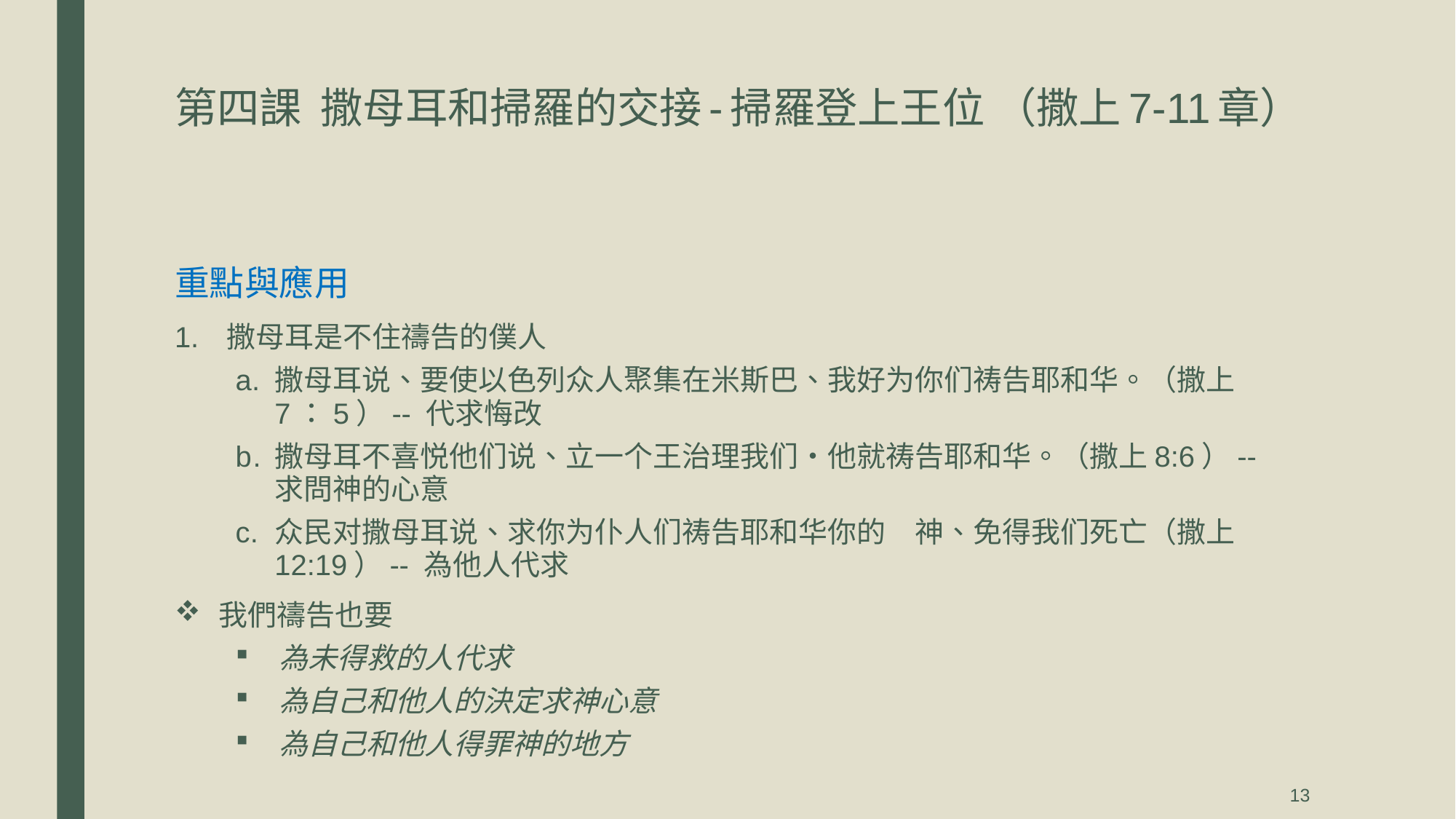

# 第四課  撒母耳和掃羅的交接-掃羅登上王位 （撒上7-11章）
重點與應用
撒母耳是不住禱告的僕人
撒母耳说、要使以色列众人聚集在米斯巴、我好为你们祷告耶和华。（撒上7：5）-- 代求悔改
撒母耳不喜悦他们说、立一个王治理我们‧他就祷告耶和华。（撒上8:6）--求問神的心意
众民对撒母耳说、求你为仆人们祷告耶和华你的　神、免得我们死亡（撒上12:19）-- 為他人代求
我們禱告也要
為未得救的人代求
為自己和他人的決定求神心意
為自己和他人得罪神的地方
13